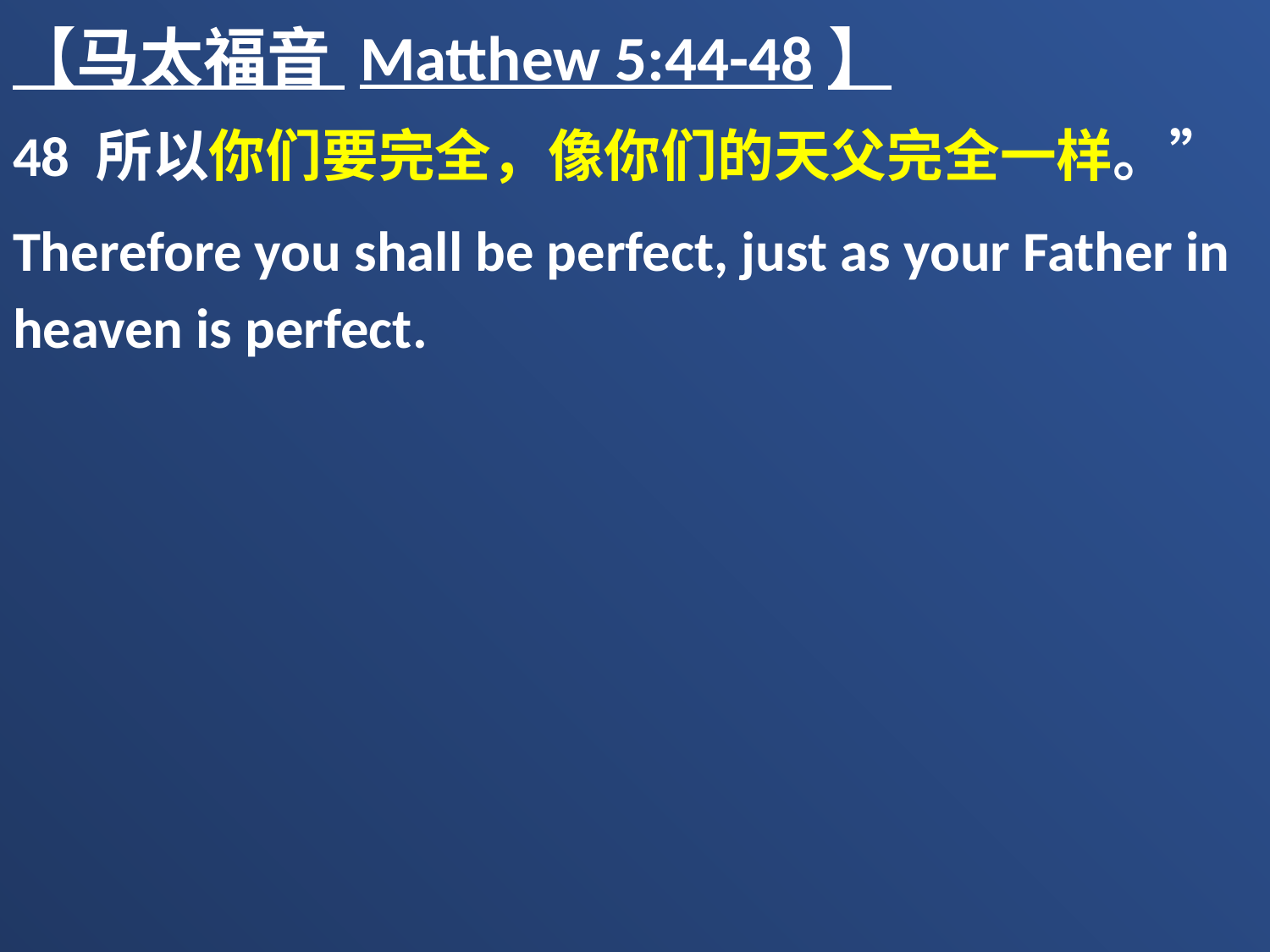

【马太福音 Matthew 5:44-48】
48 所以你们要完全，像你们的天父完全一样。”
Therefore you shall be perfect, just as your Father in heaven is perfect.